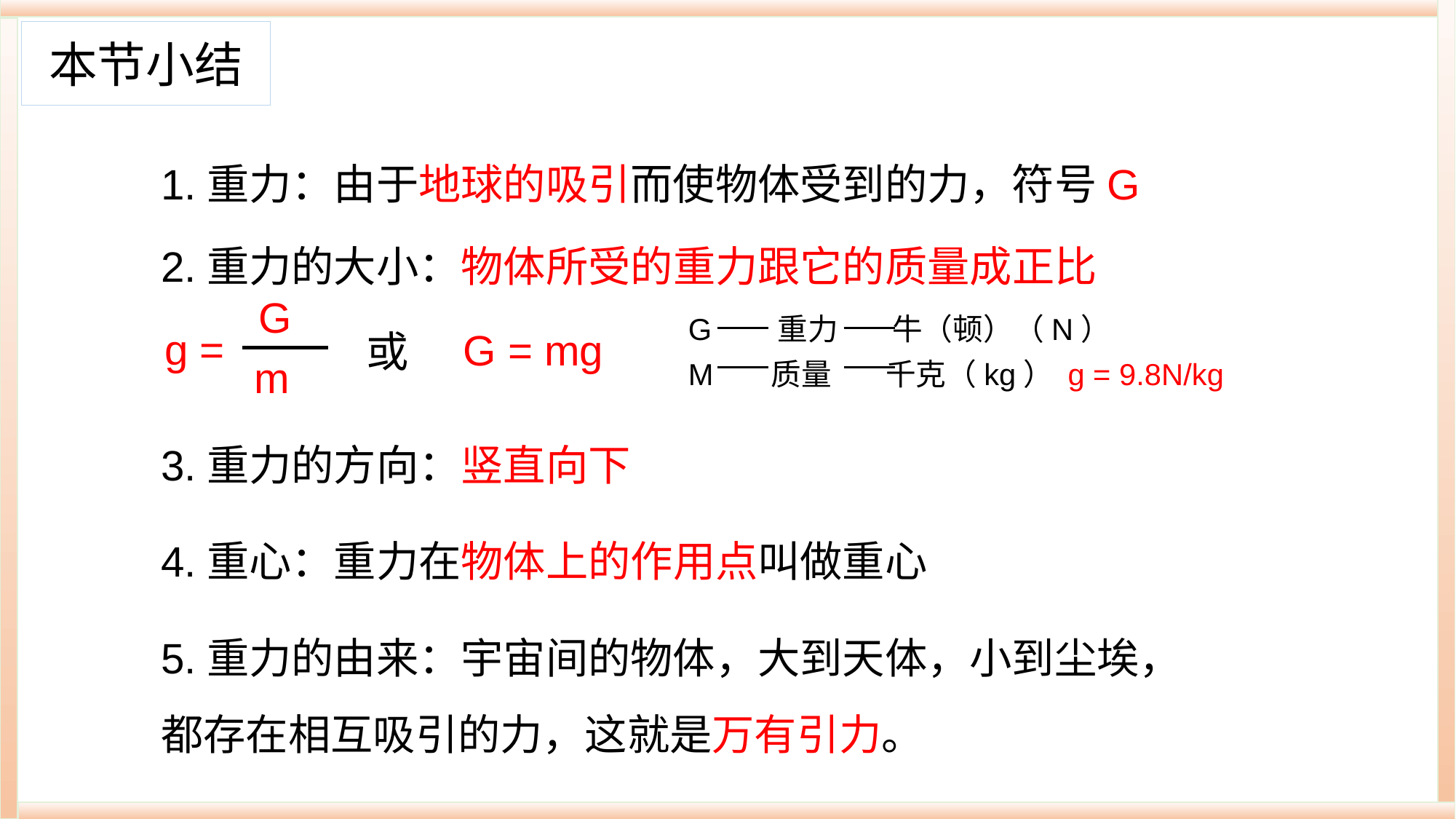

本节小结

1.重力：由于地球的吸引而使物体受到的力，符号G
2.重力的大小：物体所受的重力跟它的质量成正比
G
g =
m
G = mg
或
G       重力        牛（顿）（N）
M      质量        千克（kg） g = 9.8N/kg

3.重力的方向：竖直向下
4.重心：重力在物体上的作用点叫做重心
5.重力的由来：宇宙间的物体，大到天体，小到尘埃，都存在相互吸引的力，这就是万有引力。